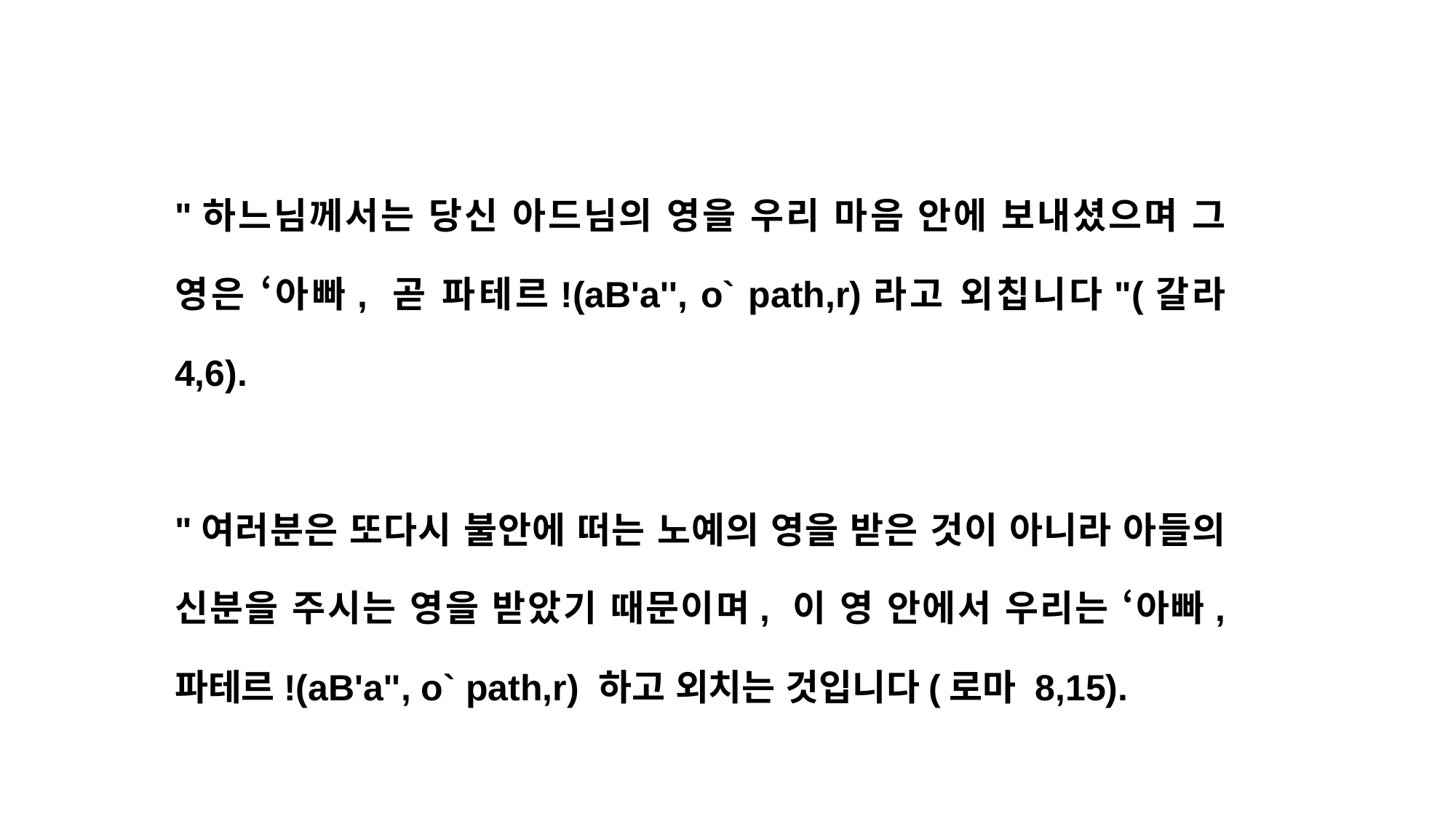

"하느님께서는 당신 아드님의 영을 우리 마음 안에 보내셨으며 그 영은 ‘아빠, 곧 파테르!(aB'a'', o` path,r)라고 외칩니다"(갈라 4,6).

"여러분은 또다시 불안에 떠는 노예의 영을 받은 것이 아니라 아들의 신분을 주시는 영을 받았기 때문이며, 이 영 안에서 우리는 ‘아빠, 파테르!(aB'a'', o` path,r) 하고 외치는 것입니다(로마 8,15).